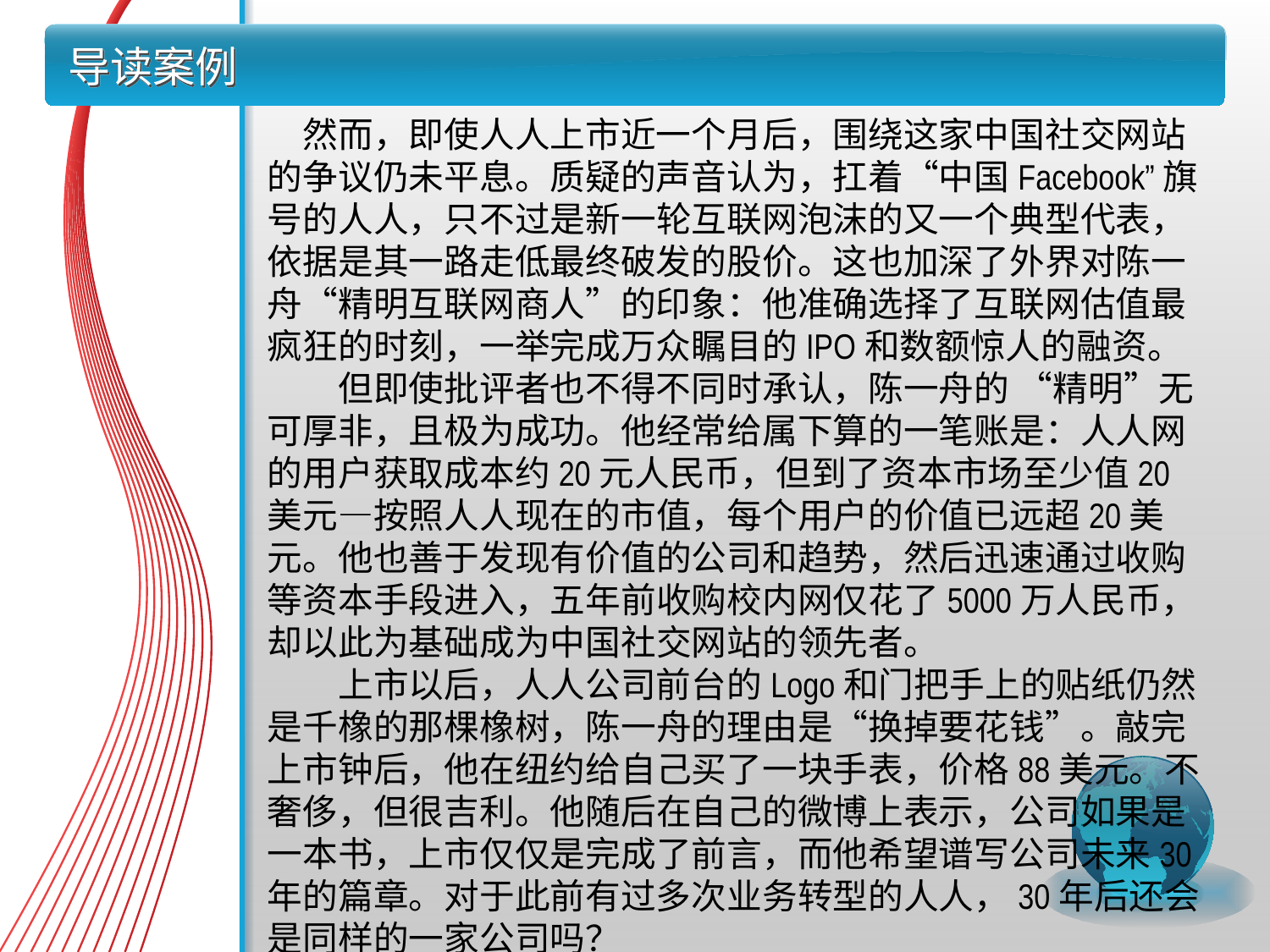

# 导读案例
　然而，即使人人上市近一个月后，围绕这家中国社交网站的争议仍未平息。质疑的声音认为，扛着“中国Facebook”旗号的人人，只不过是新一轮互联网泡沫的又一个典型代表，依据是其一路走低最终破发的股价。这也加深了外界对陈一舟“精明互联网商人”的印象：他准确选择了互联网估值最疯狂的时刻，一举完成万众瞩目的IPO和数额惊人的融资。
　　但即使批评者也不得不同时承认，陈一舟的 “精明”无可厚非，且极为成功。他经常给属下算的一笔账是：人人网的用户获取成本约20元人民币，但到了资本市场至少值20美元—按照人人现在的市值，每个用户的价值已远超20美元。他也善于发现有价值的公司和趋势，然后迅速通过收购等资本手段进入，五年前收购校内网仅花了5000万人民币，却以此为基础成为中国社交网站的领先者。
　　上市以后，人人公司前台的Logo和门把手上的贴纸仍然是千橡的那棵橡树，陈一舟的理由是“换掉要花钱”。敲完上市钟后，他在纽约给自己买了一块手表，价格88美元。不奢侈，但很吉利。他随后在自己的微博上表示，公司如果是一本书，上市仅仅是完成了前言，而他希望谱写公司未来30年的篇章。对于此前有过多次业务转型的人人，30年后还会是同样的一家公司吗？